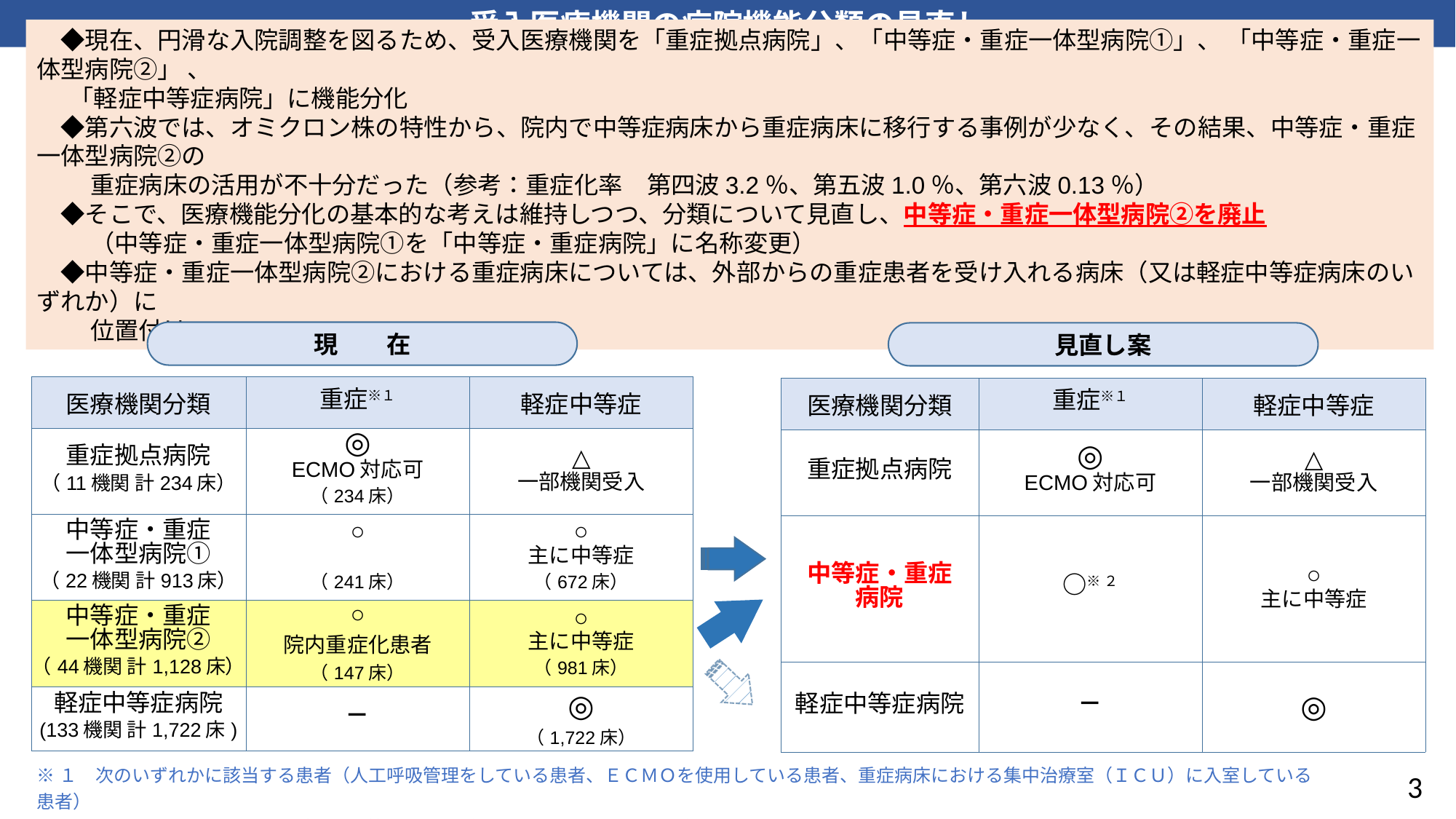

受入医療機関の病院機能分類の見直し
　◆現在、円滑な入院調整を図るため、受入医療機関を「重症拠点病院」、「中等症・重症一体型病院①」、 「中等症・重症一体型病院②」 、
     「軽症中等症病院」に機能分化
　◆第六波では、オミクロン株の特性から、院内で中等症病床から重症病床に移行する事例が少なく、その結果、中等症・重症一体型病院②の
　　 重症病床の活用が不十分だった（参考：重症化率　第四波3.2％、第五波1.0％、第六波0.13％）
　◆そこで、医療機能分化の基本的な考えは維持しつつ、分類について見直し、中等症・重症一体型病院②を廃止
　　 （中等症・重症一体型病院①を「中等症・重症病院」に名称変更）
　◆中等症・重症一体型病院②における重症病床については、外部からの重症患者を受け入れる病床（又は軽症中等症病床のいずれか）に
　　 位置付け
現　　在
見直し案
| 医療機関分類 | 重症※１ | 軽症中等症 |
| --- | --- | --- |
| 重症拠点病院 （11機関 計234床） | ◎ ECMO対応可 （234床） | △ 一部機関受入 |
| 中等症・重症 一体型病院① （22機関 計913床） | ○ （241床） | ○ 主に中等症 （672床） |
| 中等症・重症 一体型病院② （44機関 計1,128床） | ○ 院内重症化患者 （147床） | ○ 主に中等症 （981床） |
| 軽症中等症病院 (133機関 計1,722床) | － | ◎ （1,722床） |
| 医療機関分類 | 重症※１ | 軽症中等症 |
| --- | --- | --- |
| 重症拠点病院 | ◎ ECMO対応可 | △ 一部機関受入 |
| 中等症・重症 病院 | ○※２ | ○ 主に中等症 |
| 軽症中等症病院 | － | ◎ |

※１　次のいずれかに該当する患者（人工呼吸管理をしている患者、ＥＣＭＯを使用している患者、重症病床における集中治療室（ＩＣＵ）に入室している患者）
※２　重症患者に加え、ひっ迫時には中等症患者を受け入れていただく、可変的な病床とすることを検討
3